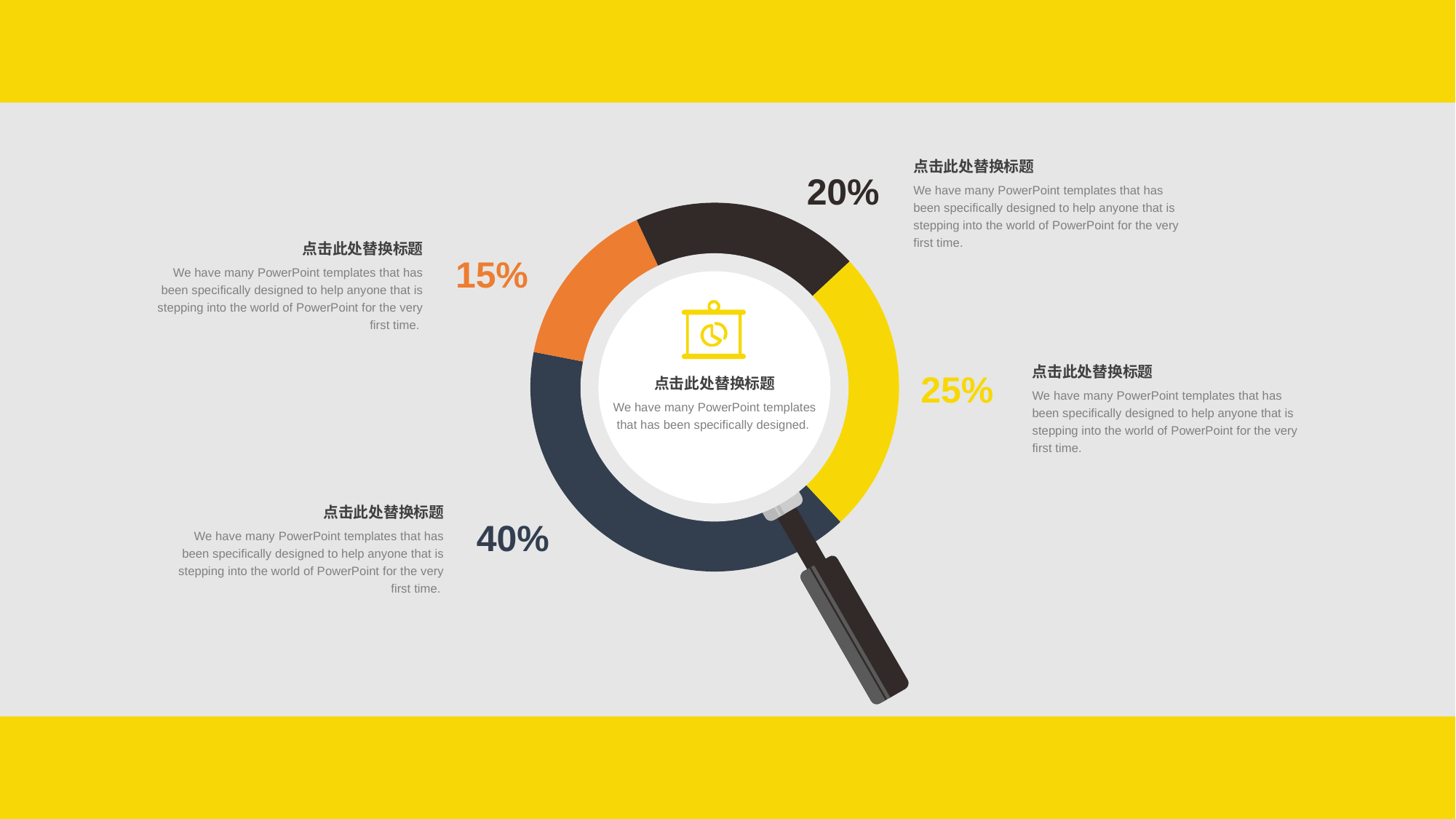

点击此处替换标题
We have many PowerPoint templates that has been specifically designed to help anyone that is stepping into the world of PowerPoint for the very first time.
20%

### Chart

| Category | 销售额 |
|---|---|
| 红 | 25.0 |
| 蓝 | 40.0 |
| 青 | 15.0 |
| 橙 | 20.0 |
点击此处替换标题
We have many PowerPoint templates that has been specifically designed to help anyone that is stepping into the world of PowerPoint for the very first time.
15%

25%
点击此处替换标题
We have many PowerPoint templates that has been specifically designed to help anyone that is stepping into the world of PowerPoint for the very first time.
点击此处替换标题
We have many PowerPoint templates that has been specifically designed.
点击此处替换标题
We have many PowerPoint templates that has been specifically designed to help anyone that is stepping into the world of PowerPoint for the very first time.
40%